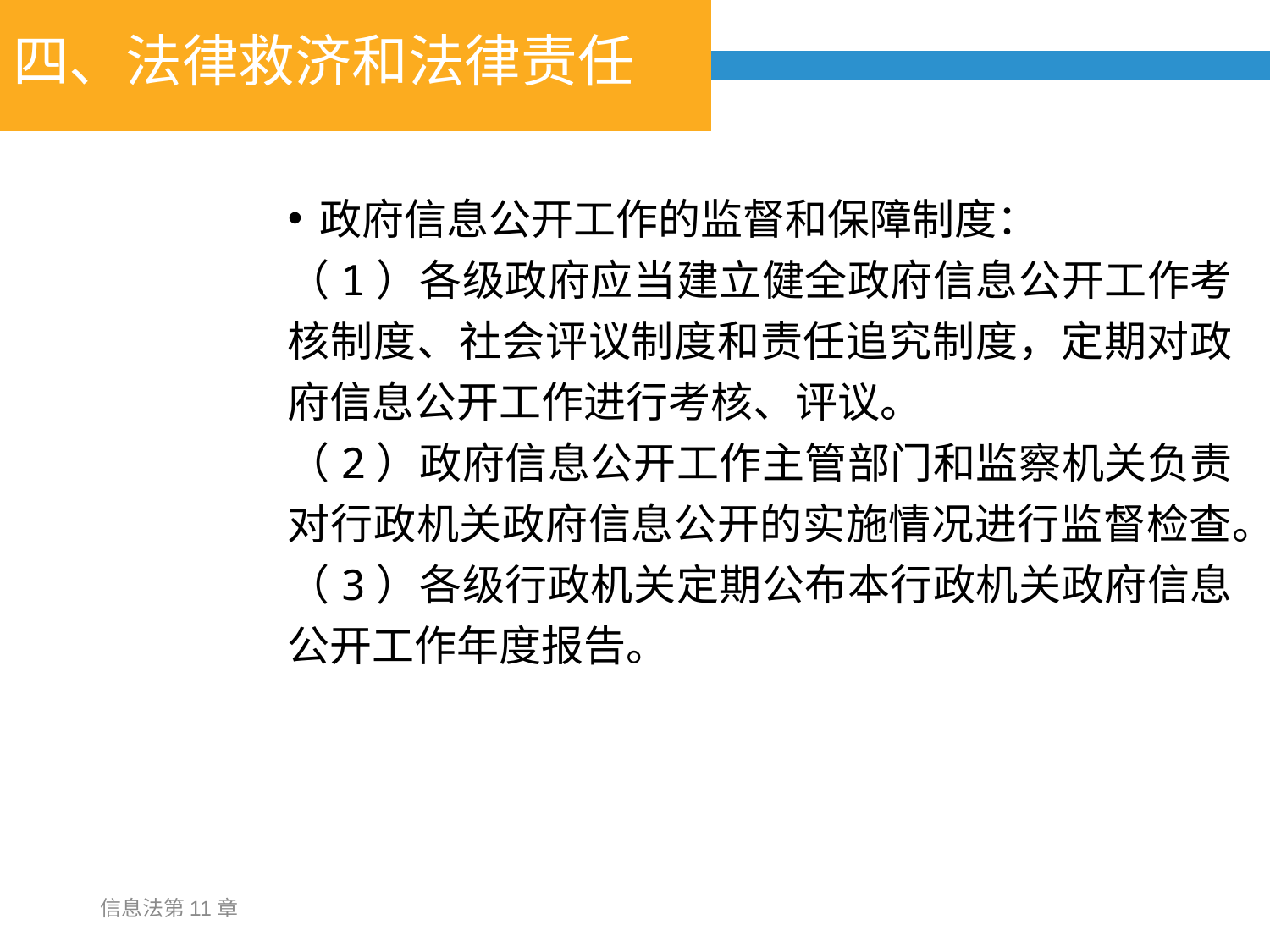

# 四、法律救济和法律责任
政府信息公开工作的监督和保障制度：
（1）各级政府应当建立健全政府信息公开工作考核制度、社会评议制度和责任追究制度，定期对政府信息公开工作进行考核、评议。
（2）政府信息公开工作主管部门和监察机关负责对行政机关政府信息公开的实施情况进行监督检查。
（3）各级行政机关定期公布本行政机关政府信息公开工作年度报告。

信息法第11章